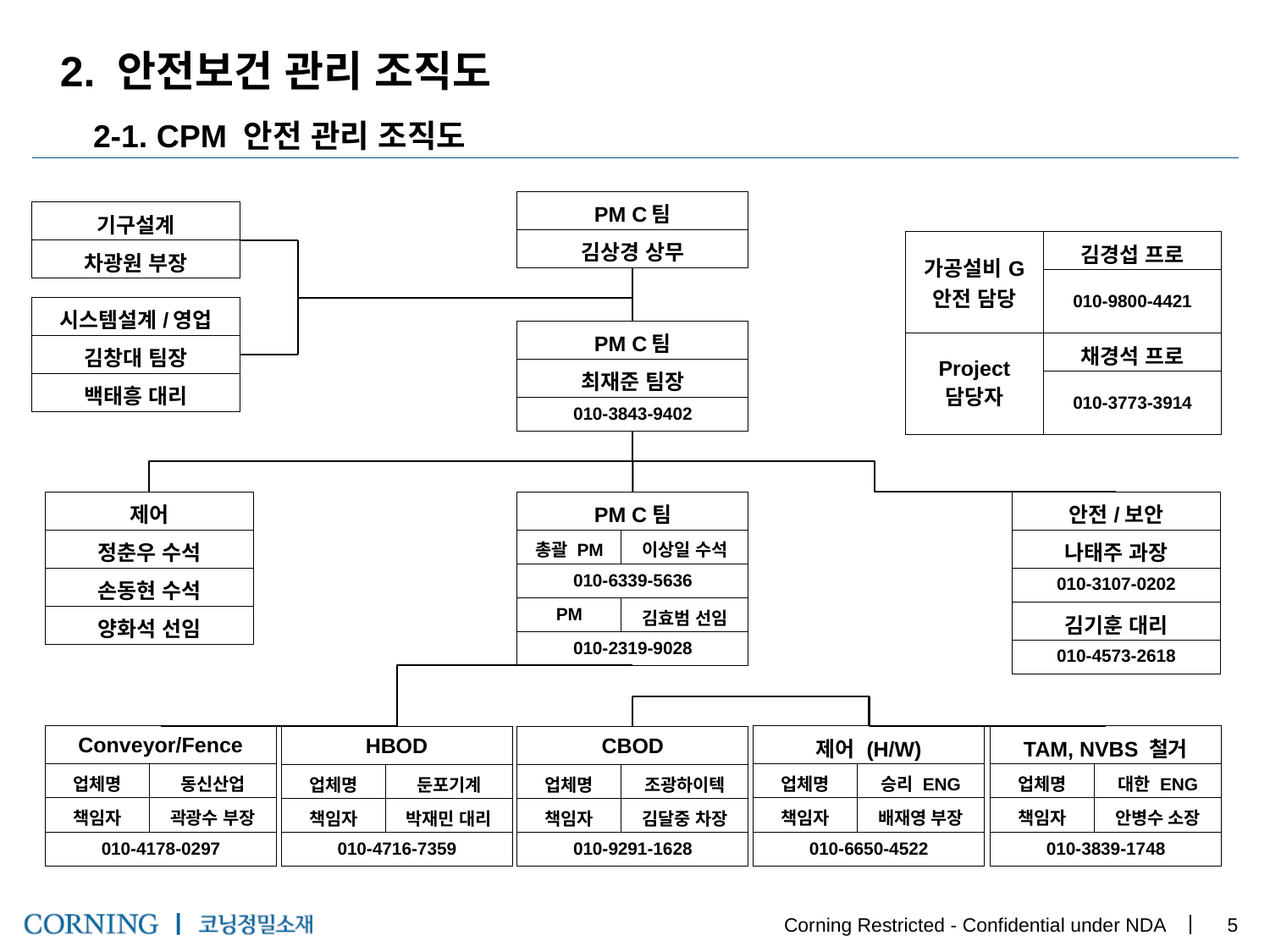

2. 안전보건 관리 조직도
2-1. CPM 안전 관리 조직도
| PM C팀 |
| --- |
| 김상경 상무 |
| 기구설계 |
| --- |
| 차광원 부장 |
| 가공설비G 안전 담당 | 김경섭 프로 |
| --- | --- |
|  | 010-9800-4421 |
| Project 담당자 | 채경석 프로 |
|  | 010-3773-3914 |
| 시스템설계/영업 |
| --- |
| 김창대 팀장 |
| 백태흥 대리 |
| PM C팀 |
| --- |
| 최재준 팀장 |
| 010-3843-9402 |
| 제어 |
| --- |
| 정춘우 수석 |
| 손동현 수석 |
| 양화석 선임 |
| PM C팀 |  |
| --- | --- |
| 총괄 PM | 이상일 수석 |
| 010-6339-5636 |  |
| PM | 김효범 선임 |
| 010-2319-9028 |  |
| 안전/보안 |
| --- |
| 나태주 과장 |
| 010-3107-0202 |
| 김기훈 대리 |
| 010-4573-2618 |
| Conveyor/Fence |  |
| --- | --- |
| 업체명 | 동신산업 |
| 책임자 | 곽광수 부장 |
| 010-4178-0297 |  |
| 제어 (H/W) |  |
| --- | --- |
| 업체명 | 승리 ENG |
| 책임자 | 배재영 부장 |
| 010-6650-4522 |  |
| TAM, NVBS 철거 |  |
| --- | --- |
| 업체명 | 대한 ENG |
| 책임자 | 안병수 소장 |
| 010-3839-1748 |  |
| HBOD |  |
| --- | --- |
| 업체명 | 둔포기계 |
| 책임자 | 박재민 대리 |
| 010-4716-7359 |  |
| CBOD |  |
| --- | --- |
| 업체명 | 조광하이텍 |
| 책임자 | 김달중 차장 |
| 010-9291-1628 |  |